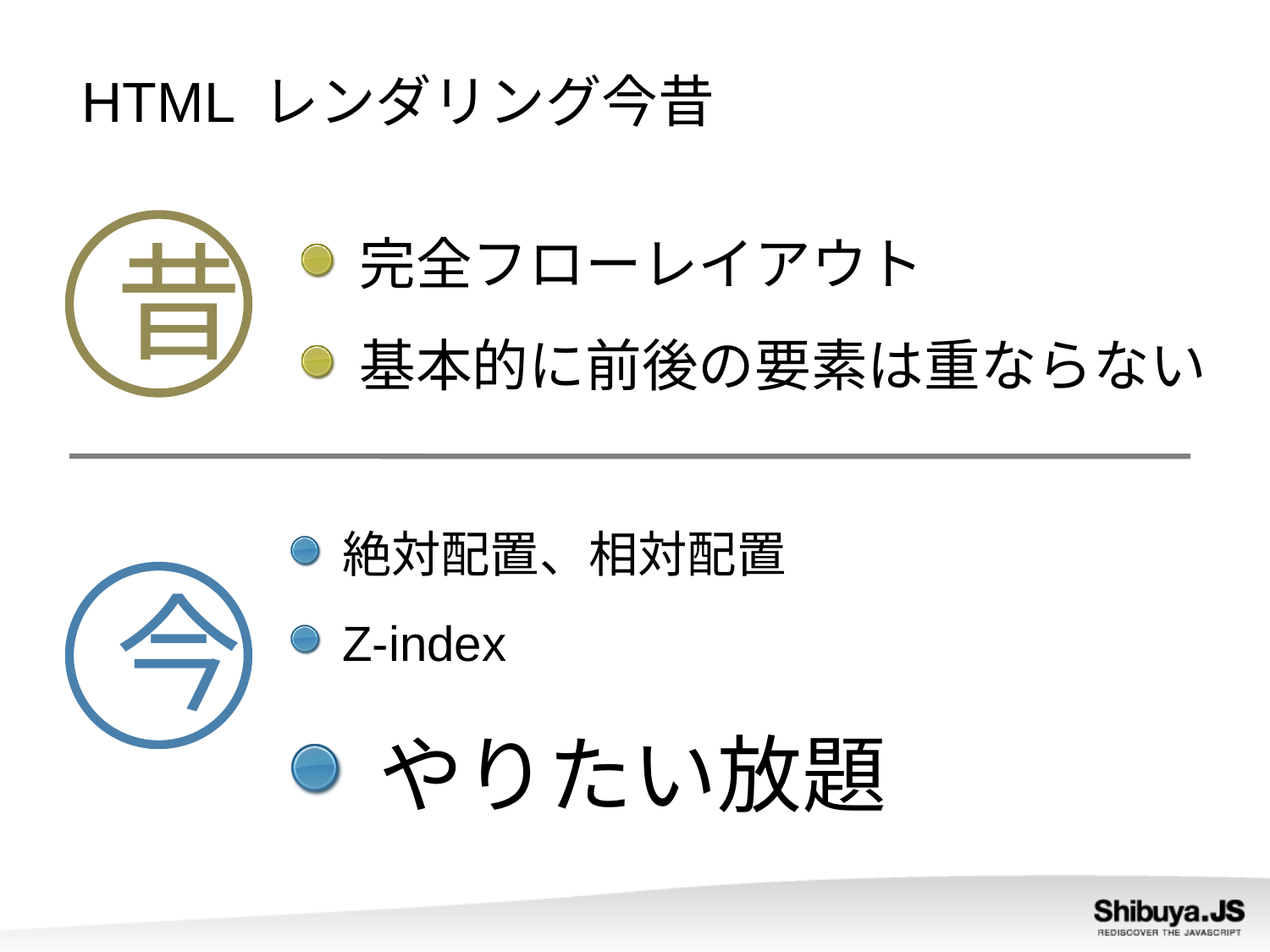

HTML レンダリング今昔
完全フローレイアウト
基本的に前後の要素は重ならない
昔
絶対配置、相対配置
Z-index
やりたい放題
今